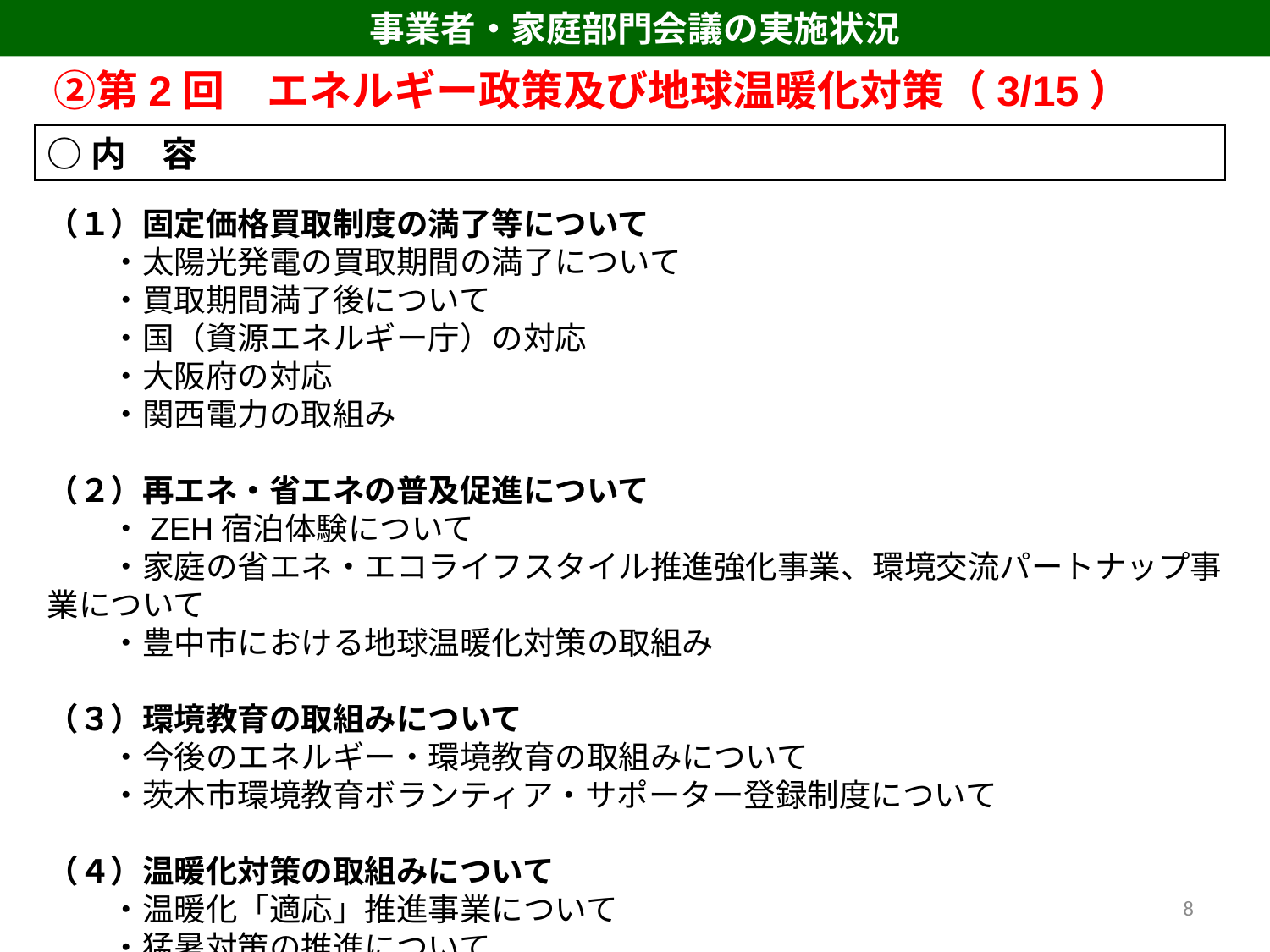

事業者・家庭部門会議の実施状況
　②第2回　エネルギー政策及び地球温暖化対策（3/15）
○内　容
（１）固定価格買取制度の満了等について
　　・太陽光発電の買取期間の満了について
　　・買取期間満了後について
　　・国（資源エネルギー庁）の対応
　　・大阪府の対応
　　・関西電力の取組み

（２）再エネ・省エネの普及促進について
　　・ZEH宿泊体験について
　　・家庭の省エネ・エコライフスタイル推進強化事業、環境交流パートナップ事業について
　　・豊中市における地球温暖化対策の取組み

（３）環境教育の取組みについて
　　・今後のエネルギー・環境教育の取組みについて
　　・茨木市環境教育ボランティア・サポーター登録制度について

（４）温暖化対策の取組みについて
　　・温暖化「適応」推進事業について
　　・猛暑対策の推進について
8